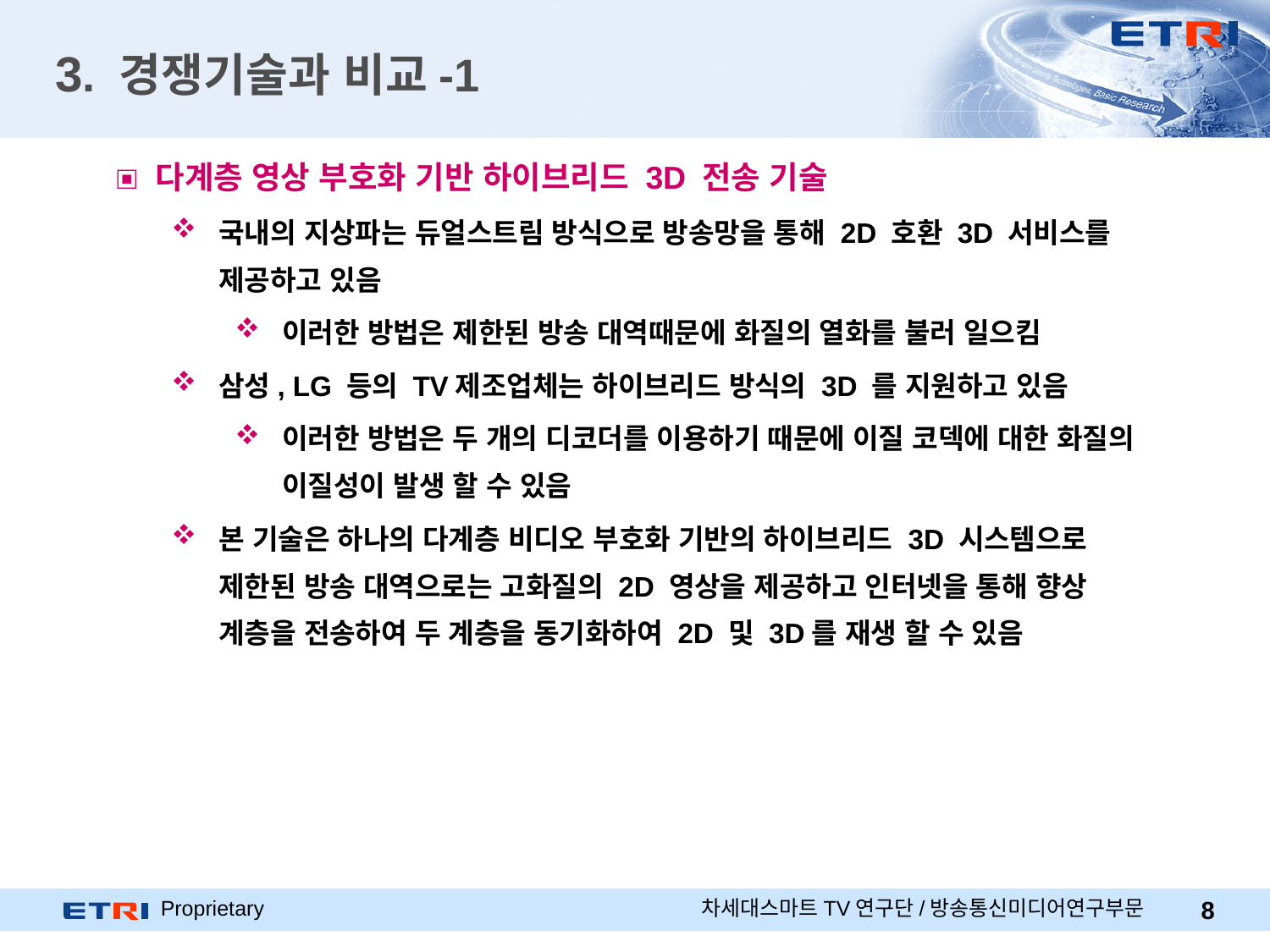

# 3. 경쟁기술과 비교-1
다계층 영상 부호화 기반 하이브리드 3D 전송 기술
국내의 지상파는 듀얼스트림 방식으로 방송망을 통해 2D 호환 3D 서비스를 제공하고 있음
이러한 방법은 제한된 방송 대역때문에 화질의 열화를 불러 일으킴
삼성, LG 등의 TV제조업체는 하이브리드 방식의 3D 를 지원하고 있음
이러한 방법은 두 개의 디코더를 이용하기 때문에 이질 코덱에 대한 화질의 이질성이 발생 할 수 있음
본 기술은 하나의 다계층 비디오 부호화 기반의 하이브리드 3D 시스템으로 제한된 방송 대역으로는 고화질의 2D 영상을 제공하고 인터넷을 통해 향상 계층을 전송하여 두 계층을 동기화하여 2D 및 3D를 재생 할 수 있음
8
차세대스마트TV연구단/방송통신미디어연구부문